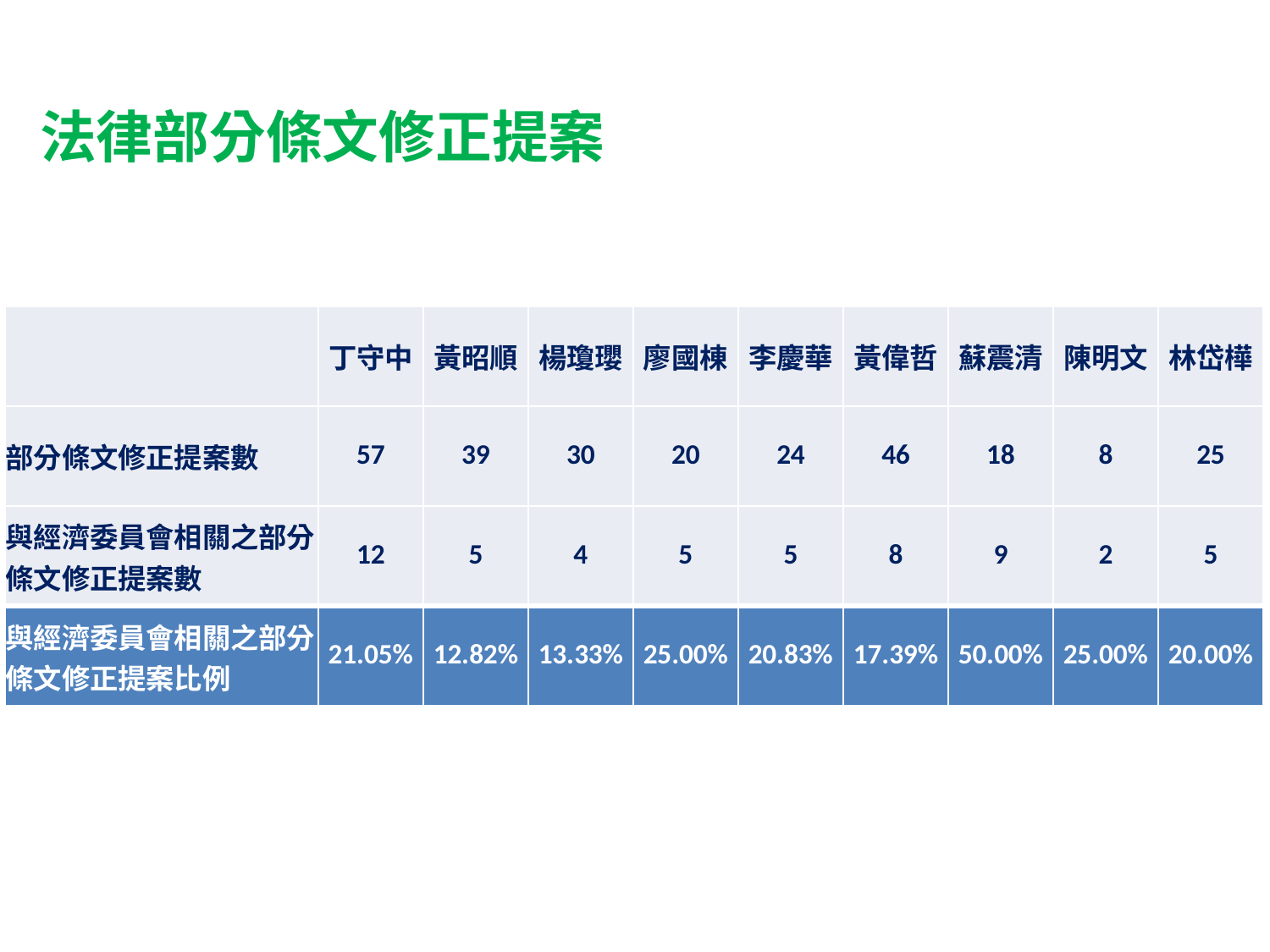

法律部分條文修正提案
|  | 丁守中 | 黃昭順 | 楊瓊瓔 | 廖國棟 | 李慶華 | 黃偉哲 | 蘇震清 | 陳明文 | 林岱樺 |
| --- | --- | --- | --- | --- | --- | --- | --- | --- | --- |
| 部分條文修正提案數 | 57 | 39 | 30 | 20 | 24 | 46 | 18 | 8 | 25 |
| 與經濟委員會相關之部分條文修正提案數 | 12 | 5 | 4 | 5 | 5 | 8 | 9 | 2 | 5 |
| 與經濟委員會相關之部分條文修正提案比例 | 21.05% | 12.82% | 13.33% | 25.00% | 20.83% | 17.39% | 50.00% | 25.00% | 20.00% |